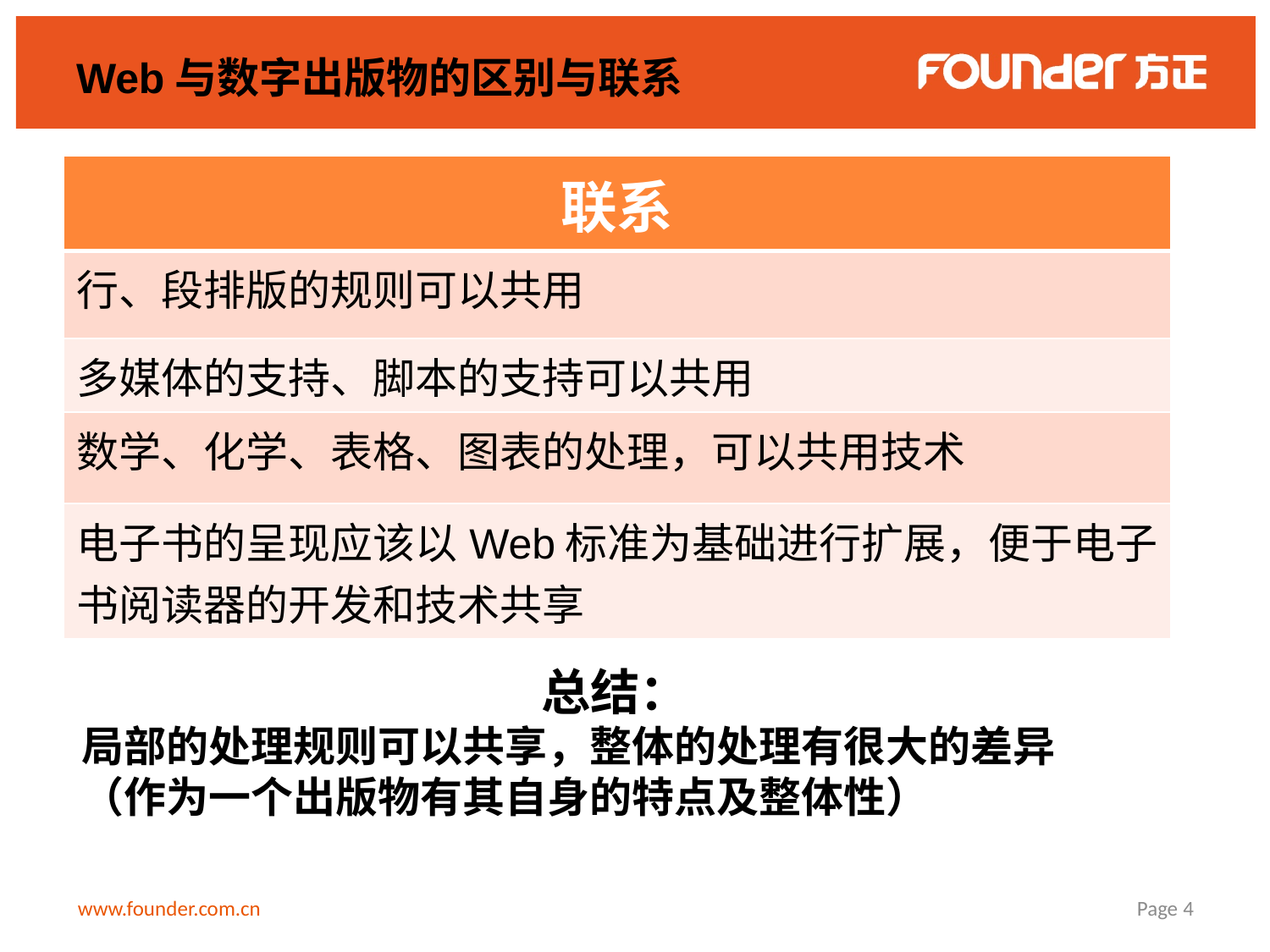

# Web与数字出版物的区别与联系
| 联系 |
| --- |
| 行、段排版的规则可以共用 |
| 多媒体的支持、脚本的支持可以共用 |
| 数学、化学、表格、图表的处理，可以共用技术 |
| 电子书的呈现应该以Web标准为基础进行扩展，便于电子书阅读器的开发和技术共享 |
总结：
局部的处理规则可以共享，整体的处理有很大的差异
（作为一个出版物有其自身的特点及整体性）
www.founder.com.cn
Page 4